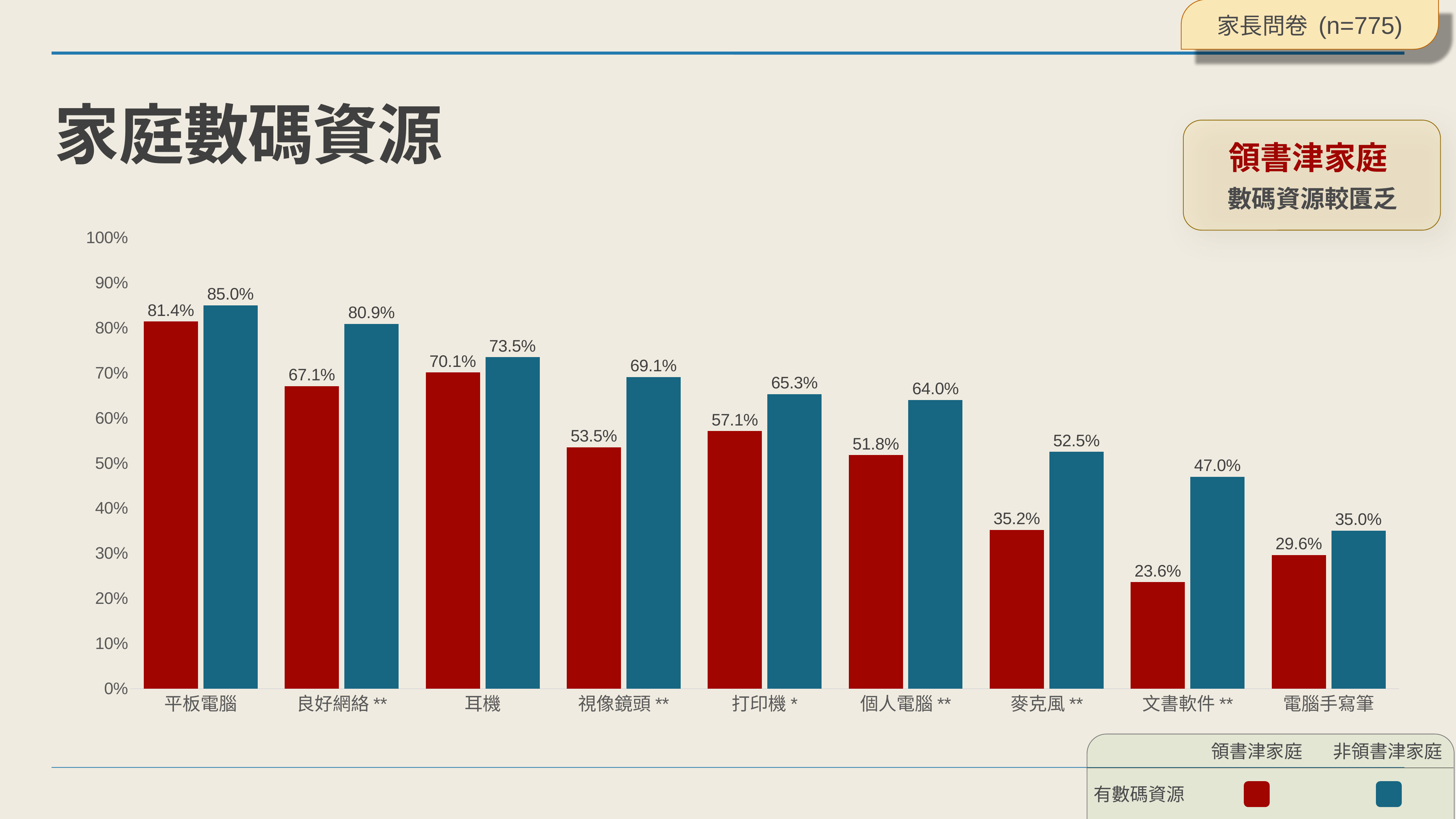

家長問卷 (n=775)

# 家庭數碼資源

領書津家庭
數碼資源較匱乏

### Chart

| Category | 領書津家庭 (n=301) | 非領書津家庭 (n=472) |
|---|---|---|
| 平板電腦 | 0.814 | 0.85 |
| 良好網絡** | 0.671 | 0.809 |
| 耳機 | 0.701 | 0.735 |
| 視像鏡頭** | 0.535 | 0.691 |
| 打印機* | 0.571 | 0.653 |
| 個人電腦** | 0.518 | 0.64 |
| 麥克風** | 0.352 | 0.525 |
| 文書軟件** | 0.236 | 0.47 |
| 電腦手寫筆 | 0.296 | 0.35 |
|  | 領書津家庭 | 非領書津家庭 |
| --- | --- | --- |
| 有數碼資源 |  |  |